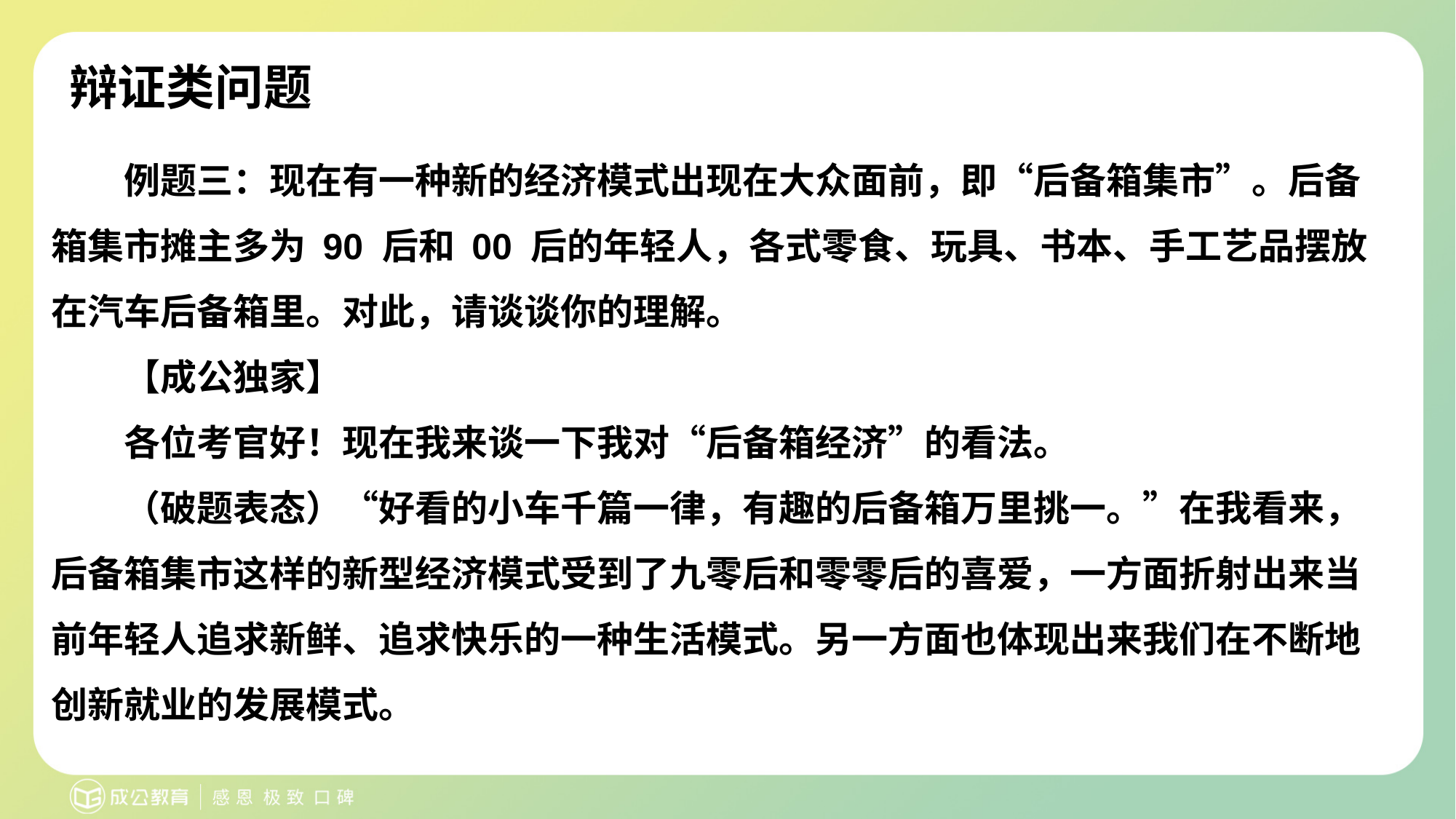

# 辩证类问题
例题三：现在有一种新的经济模式出现在大众面前，即“后备箱集市”。后备箱集市摊主多为 90 后和 00 后的年轻人，各式零食、玩具、书本、手工艺品摆放在汽车后备箱里。对此，请谈谈你的理解。
【成公独家】
各位考官好！现在我来谈一下我对“后备箱经济”的看法。
（破题表态）“好看的小车千篇一律，有趣的后备箱万里挑一。”在我看来，后备箱集市这样的新型经济模式受到了九零后和零零后的喜爱，一方面折射出来当前年轻人追求新鲜、追求快乐的一种生活模式。另一方面也体现出来我们在不断地创新就业的发展模式。